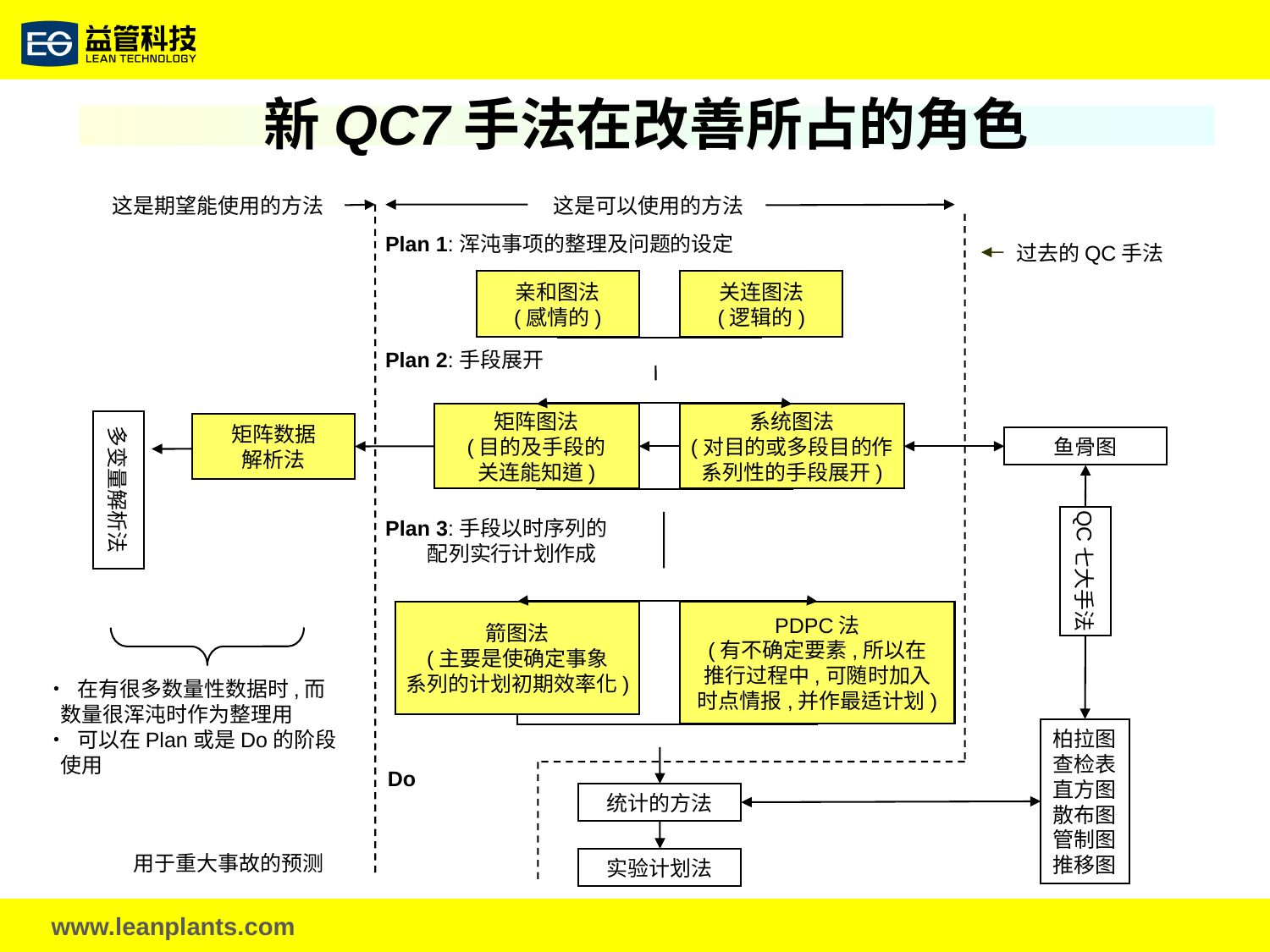

# 新QC7手法在改善所占的角色
这是期望能使用的方法
这是可以使用的方法

Plan 1:浑沌事项的整理及问题的设定
过去的QC手法
亲和图法
(感情的)
关连图法
(逻辑的)
Plan 2:手段展开

矩阵图法
(目的及手段的
关连能知道)
系统图法
(对目的或多段目的作
系列性的手段展开)
多变量解析法
矩阵数据
解析法
鱼骨图

QC七大手法
Plan 3:手段以时序列的
        配列实行计划作成

箭图法
(主要是使确定事象
系列的计划初期效率化)
PDPC法
(有不确定要素,所以在
推行过程中,可随时加入
时点情报,并作最适计划)
• 在有很多数量性数据时,而
  数量很浑沌时作为整理用
• 可以在Plan或是Do的阶段
  使用
柏拉图
查检表
直方图
散布图
管制图
推移图

Do

统计的方法

用于重大事故的预测
实验计划法
64